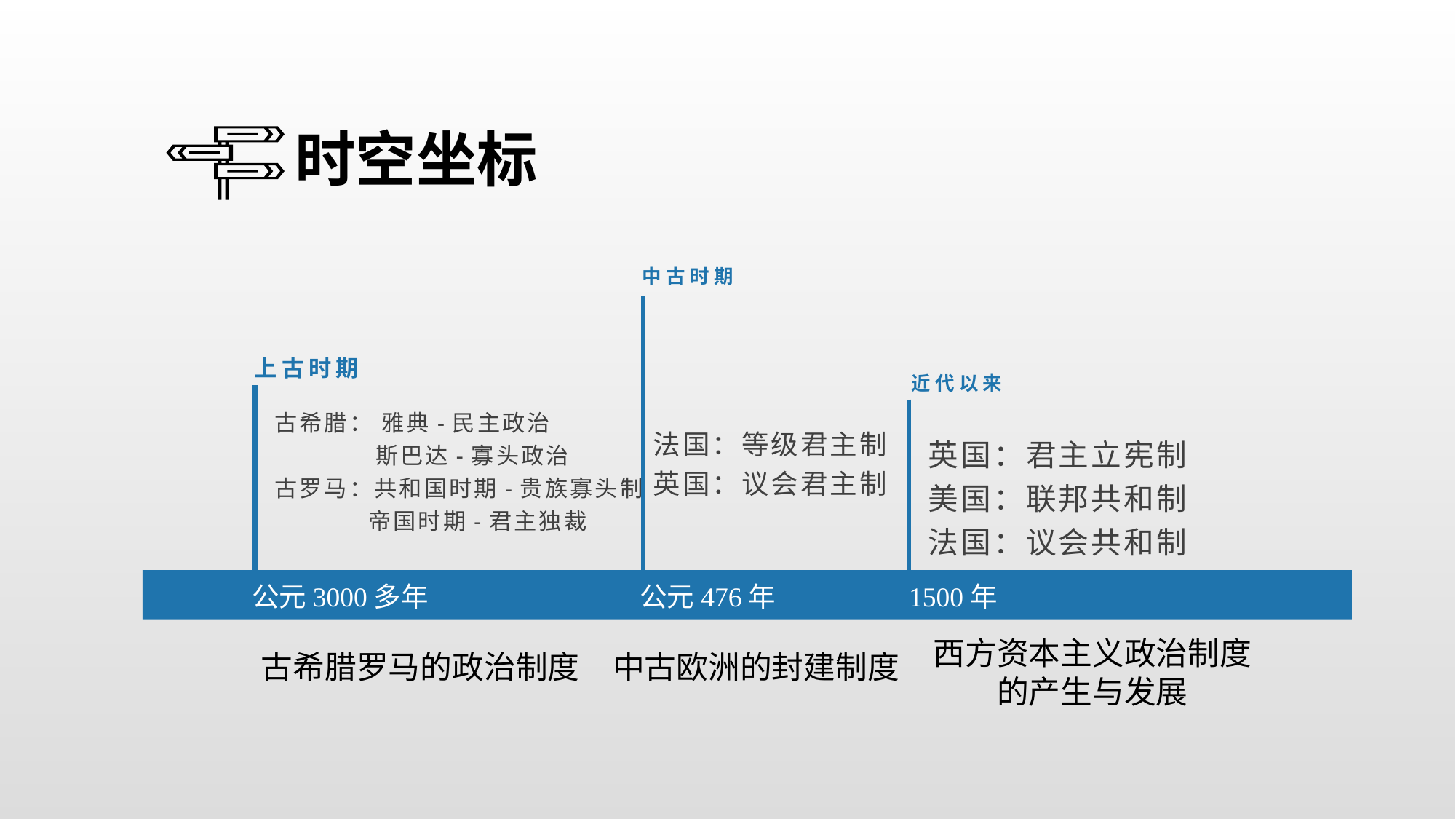

时空坐标

中古时期
上古时期
近代以来
古希腊： 雅典-民主政治
             斯巴达-寡头政治
古罗马：共和国时期-贵族寡头制
            帝国时期-君主独裁
法国：等级君主制
英国：议会君主制
英国：君主立宪制
美国：联邦共和制
法国：议会共和制
公元3000多年
公元476年
1500年

古希腊罗马的政治制度
西方资本主义政治制度
的产生与发展
中古欧洲的封建制度